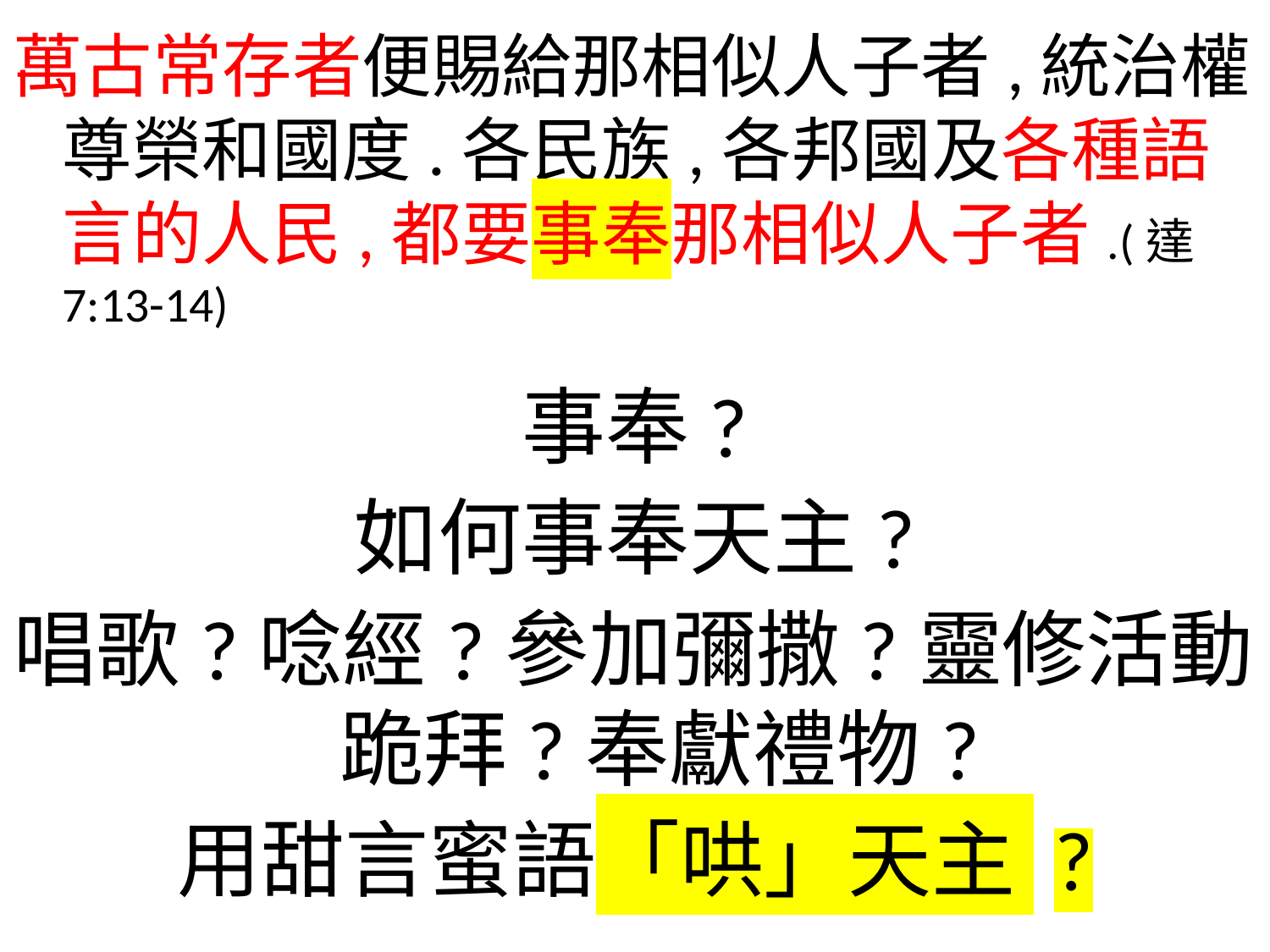

萬古常存者便賜給那相似人子者,統治權,尊榮和國度.各民族,各邦國及各種語言的人民,都要事奉那相似人子者.(達7:13-14)
事奉?
如何事奉天主?
唱歌?唸經?參加彌撒?靈修活動?跪拜?奉獻禮物?
用甜言蜜語「哄」天主 ?